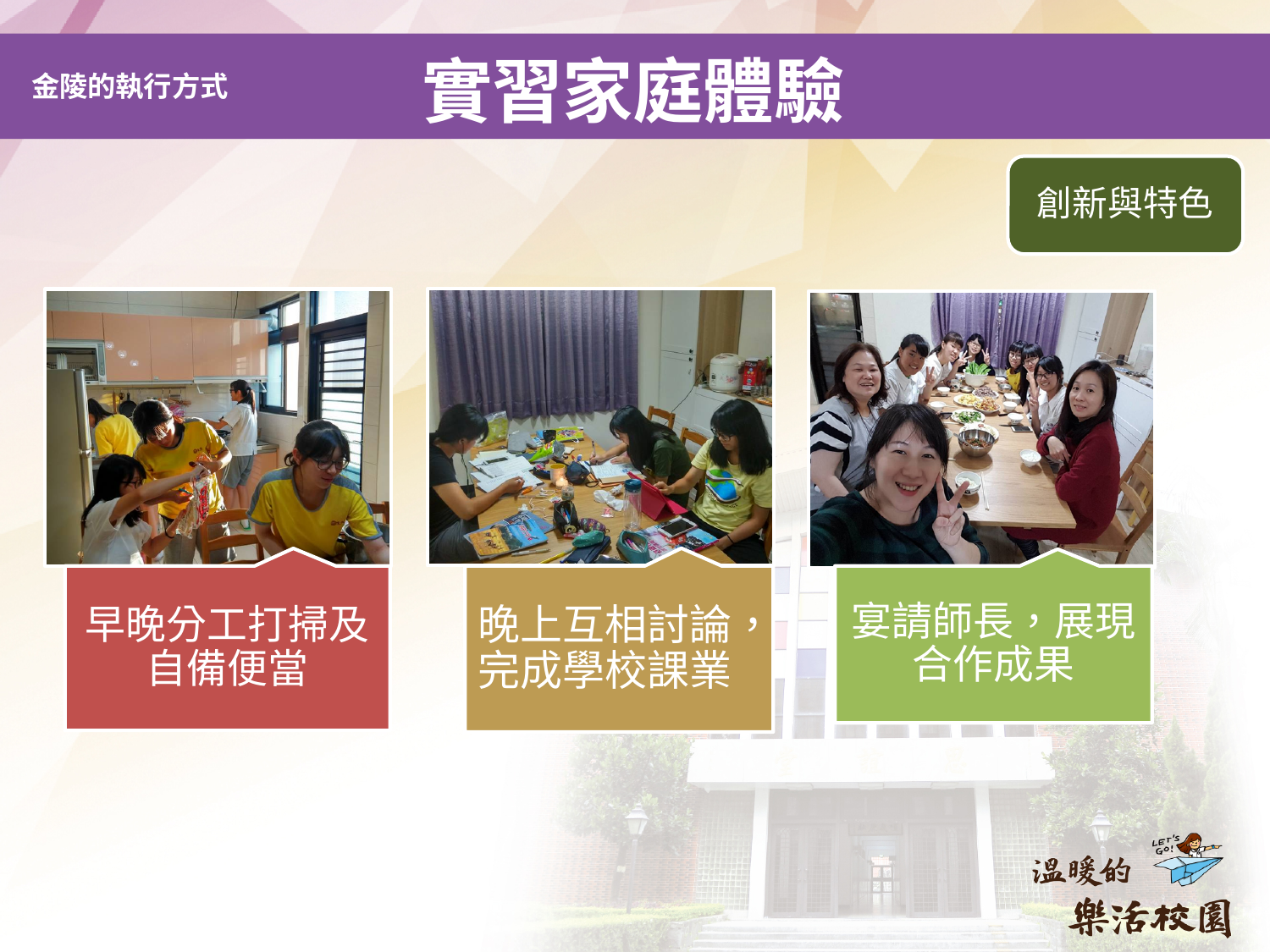

實習家庭體驗
金陵的執行方式

創新與特色
早晚分工打掃及自備便當
晚上互相討論，完成學校課業
宴請師長，展現合作成果